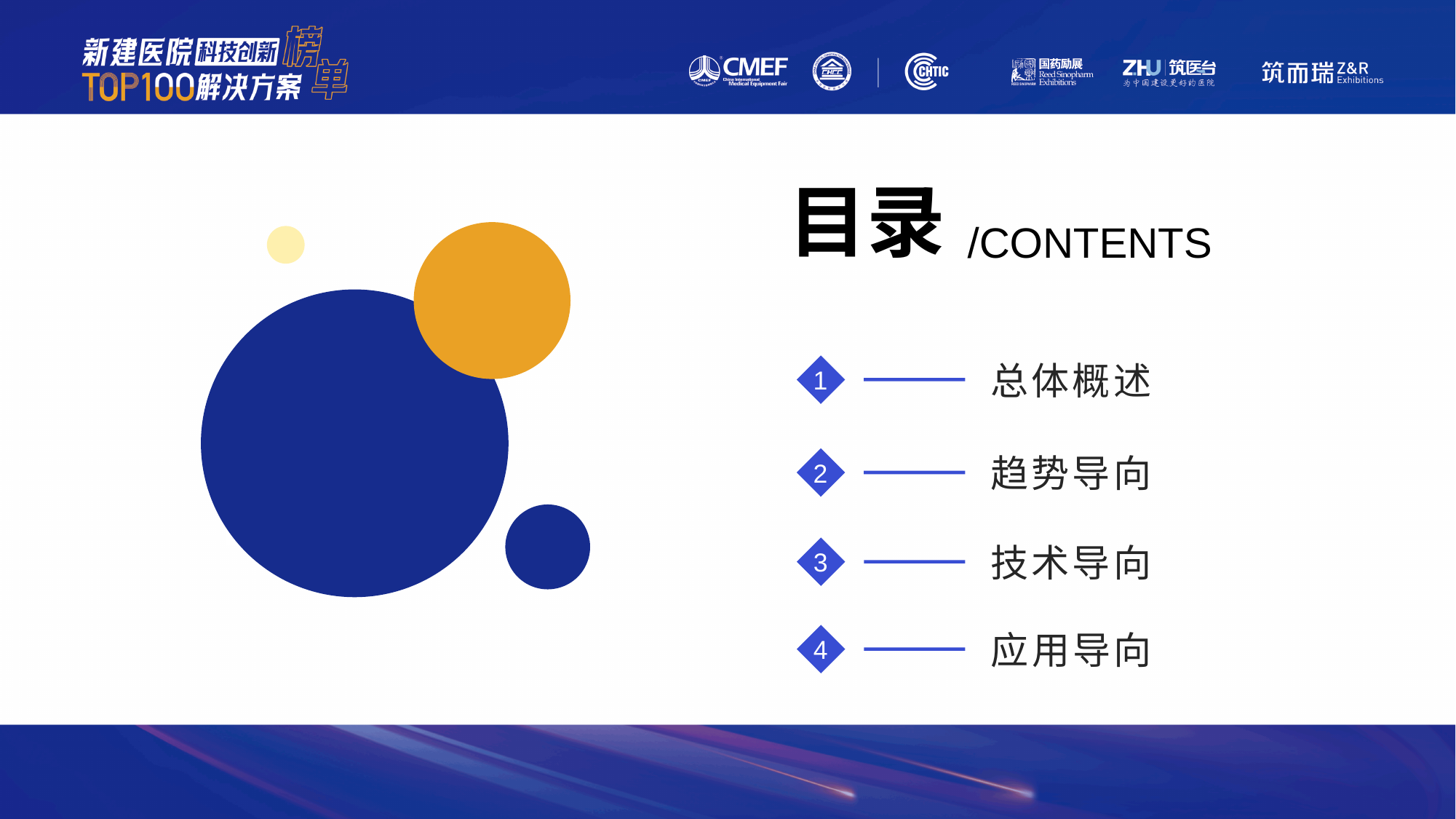

目录
/CONTENTS

总体概述
1

趋势导向
2

技术导向
3

应用导向
4